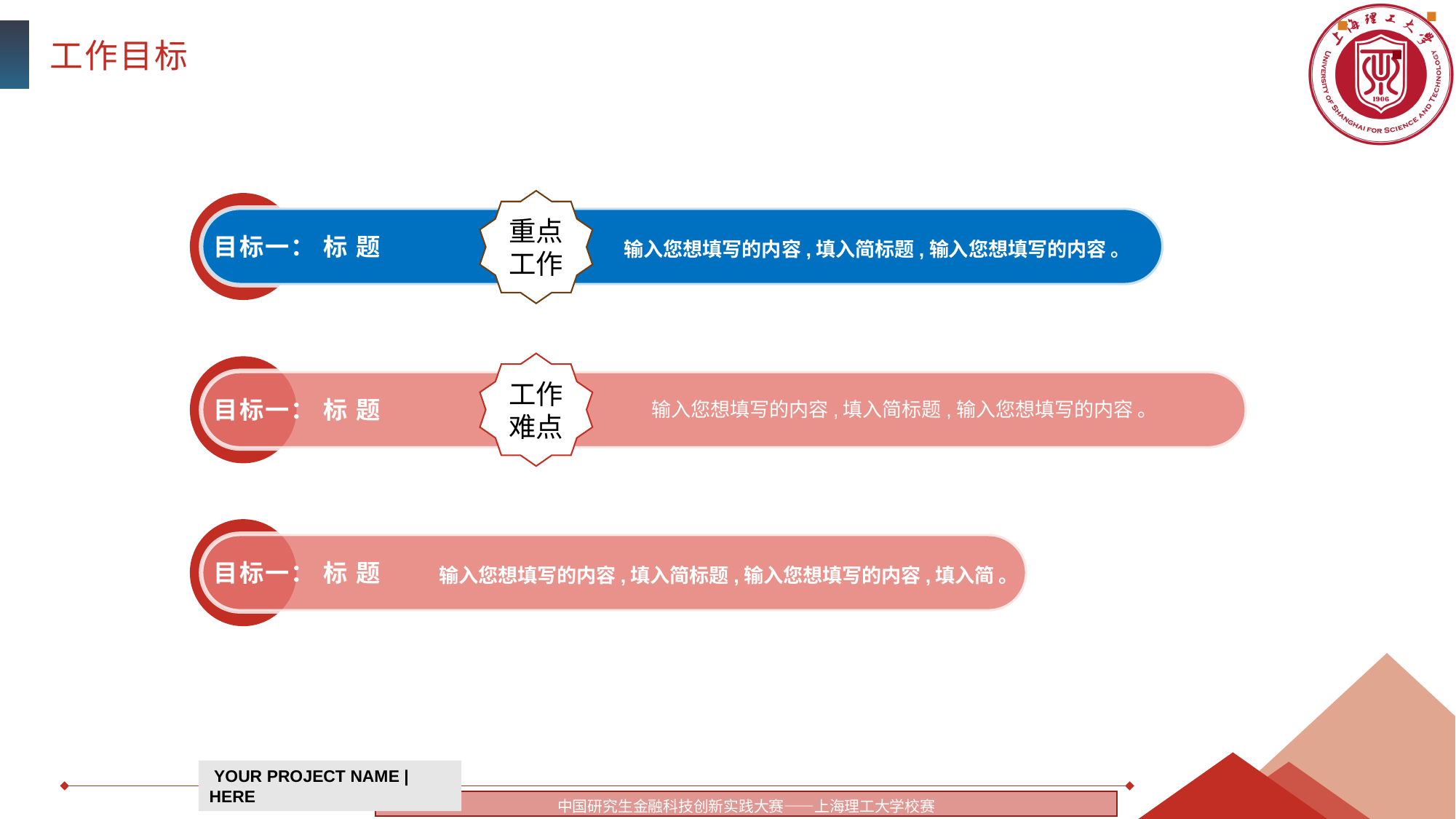

工作目标

重点
工作

输入您想填写的内容,填入简标题,输入您想填写的内容 。
目标一： 标 题
工作
难点

输入您想填写的内容,填入简标题,输入您想填写的内容 。
目标一： 标 题

输入您想填写的内容,填入简标题,输入您想填写的内容,填入简 。
目标一： 标 题

 YOUR PROJECT NAME | HERE